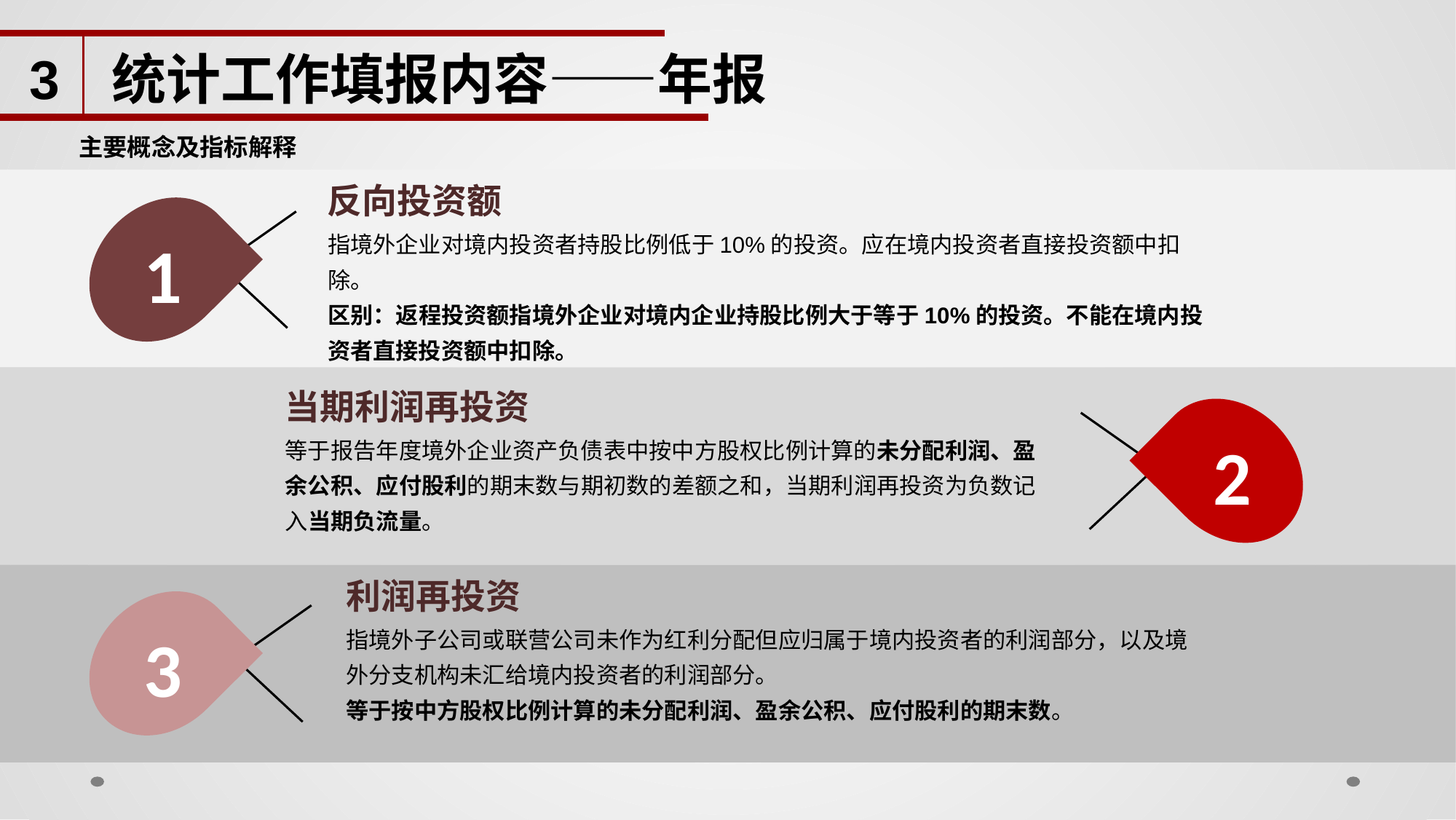

3
统计工作填报内容——年报
主要概念及指标解释

反向投资额

1
指境外企业对境内投资者持股比例低于10%的投资。应在境内投资者直接投资额中扣除。
区别：返程投资额指境外企业对境内企业持股比例大于等于10%的投资。不能在境内投资者直接投资额中扣除。

当期利润再投资

2
等于报告年度境外企业资产负债表中按中方股权比例计算的未分配利润、盈余公积、应付股利的期末数与期初数的差额之和，当期利润再投资为负数记入当期负流量。

利润再投资

3
指境外子公司或联营公司未作为红利分配但应归属于境内投资者的利润部分，以及境外分支机构未汇给境内投资者的利润部分。
等于按中方股权比例计算的未分配利润、盈余公积、应付股利的期末数。